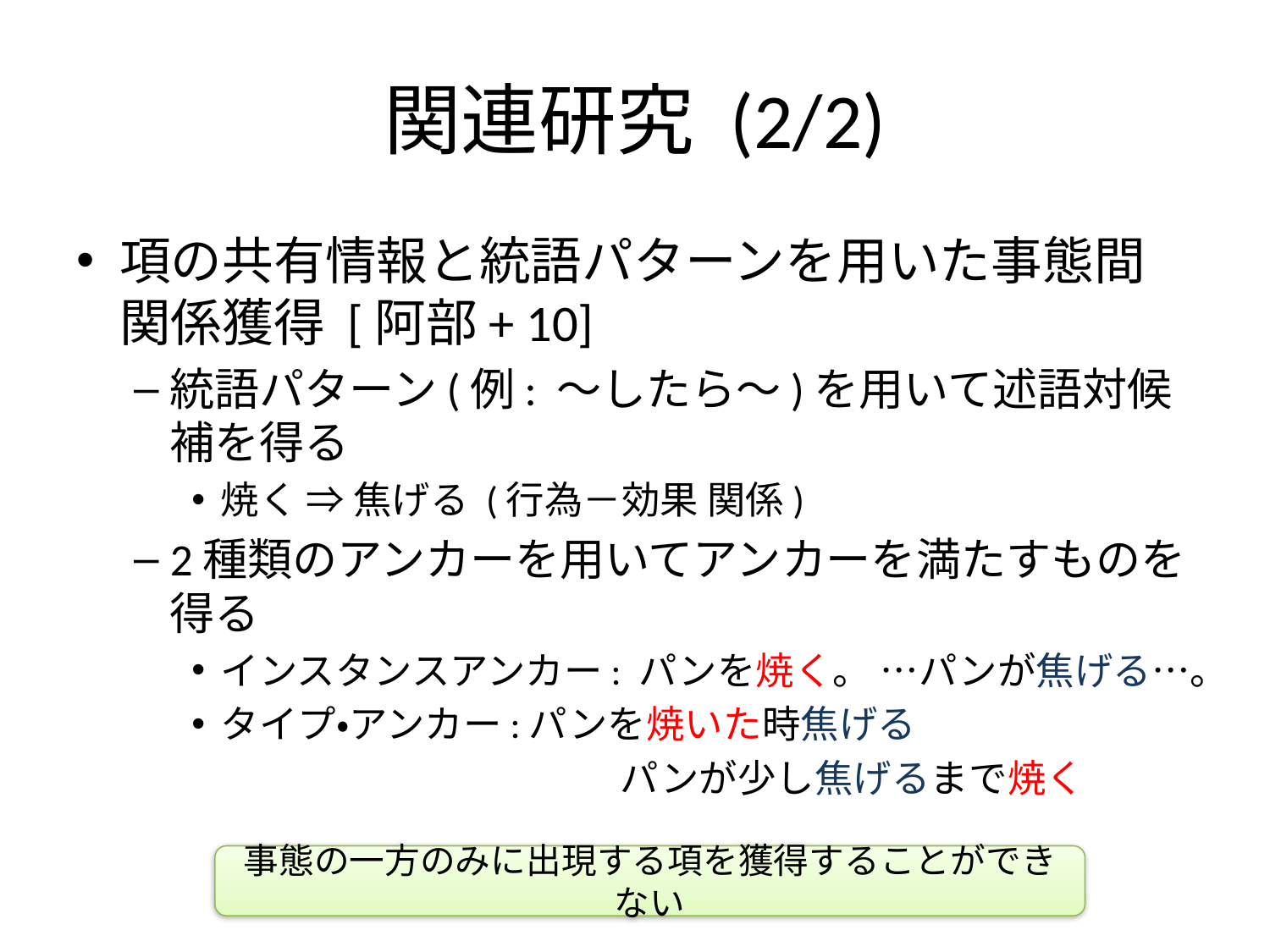

# 関連研究 (2/2)
項の共有情報と統語パターンを用いた事態間関係獲得 [阿部+ 10]
統語パターン(例: ～したら～)を用いて述語対候補を得る
焼く ⇒ 焦げる (行為－効果 関係)
2種類のアンカーを用いてアンカーを満たすものを得る
インスタンスアンカー: パンを焼く。 …パンが焦げる…。
タイプ・アンカー:パンを焼いた時焦げる
　　　　　　　　　　     パンが少し焦げるまで焼く
事態の一方のみに出現する項を獲得することができない